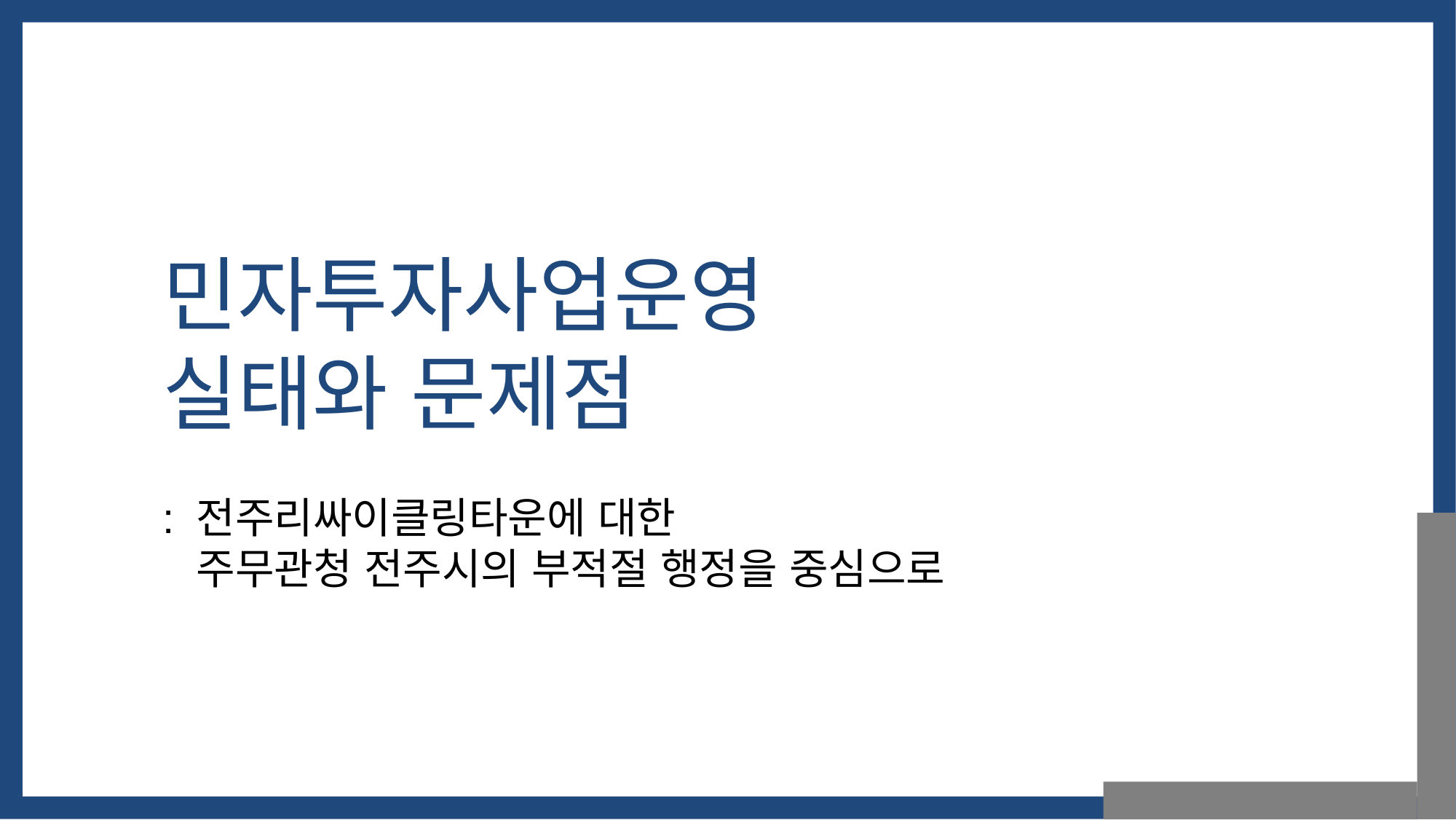

민자투자사업운영
실태와 문제점

: 전주리싸이클링타운에 대한
  주무관청 전주시의 부적절 행정을 중심으로